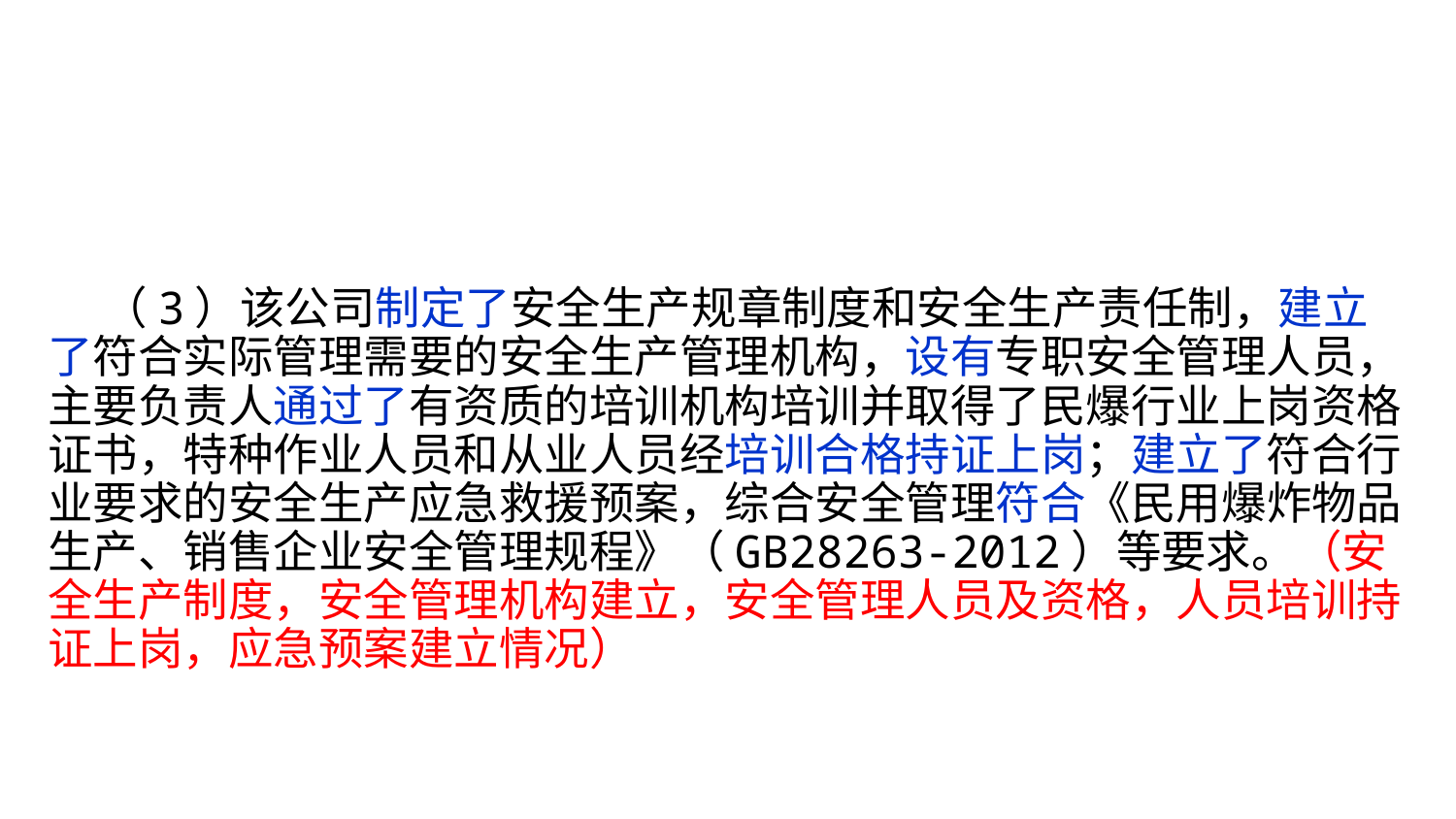

（3）该公司制定了安全生产规章制度和安全生产责任制，建立了符合实际管理需要的安全生产管理机构，设有专职安全管理人员，主要负责人通过了有资质的培训机构培训并取得了民爆行业上岗资格证书，特种作业人员和从业人员经培训合格持证上岗；建立了符合行业要求的安全生产应急救援预案，综合安全管理符合《民用爆炸物品生产、销售企业安全管理规程》（GB28263-2012）等要求。（安全生产制度，安全管理机构建立，安全管理人员及资格，人员培训持证上岗，应急预案建立情况）